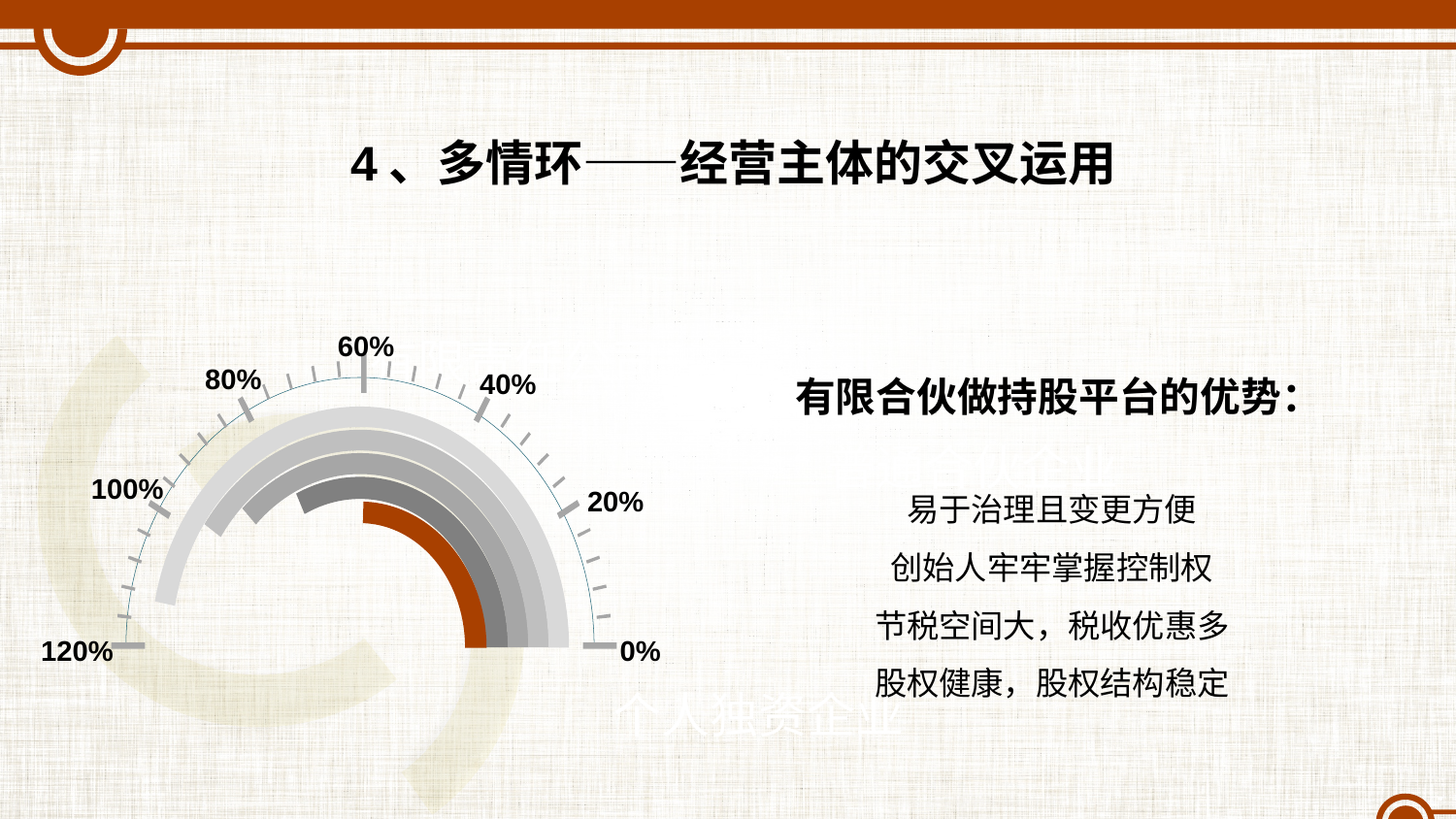

4、多情环——经营主体的交叉运用
60%

80%
40%
100%
20%
120%
0%

有限责任公司
有限合伙做持股平台的优势：
普通合伙企业
易于治理且变更方便
创始人牢牢掌握控制权
节税空间大，税收优惠多
股权健康，股权结构稳定
个人独资企业